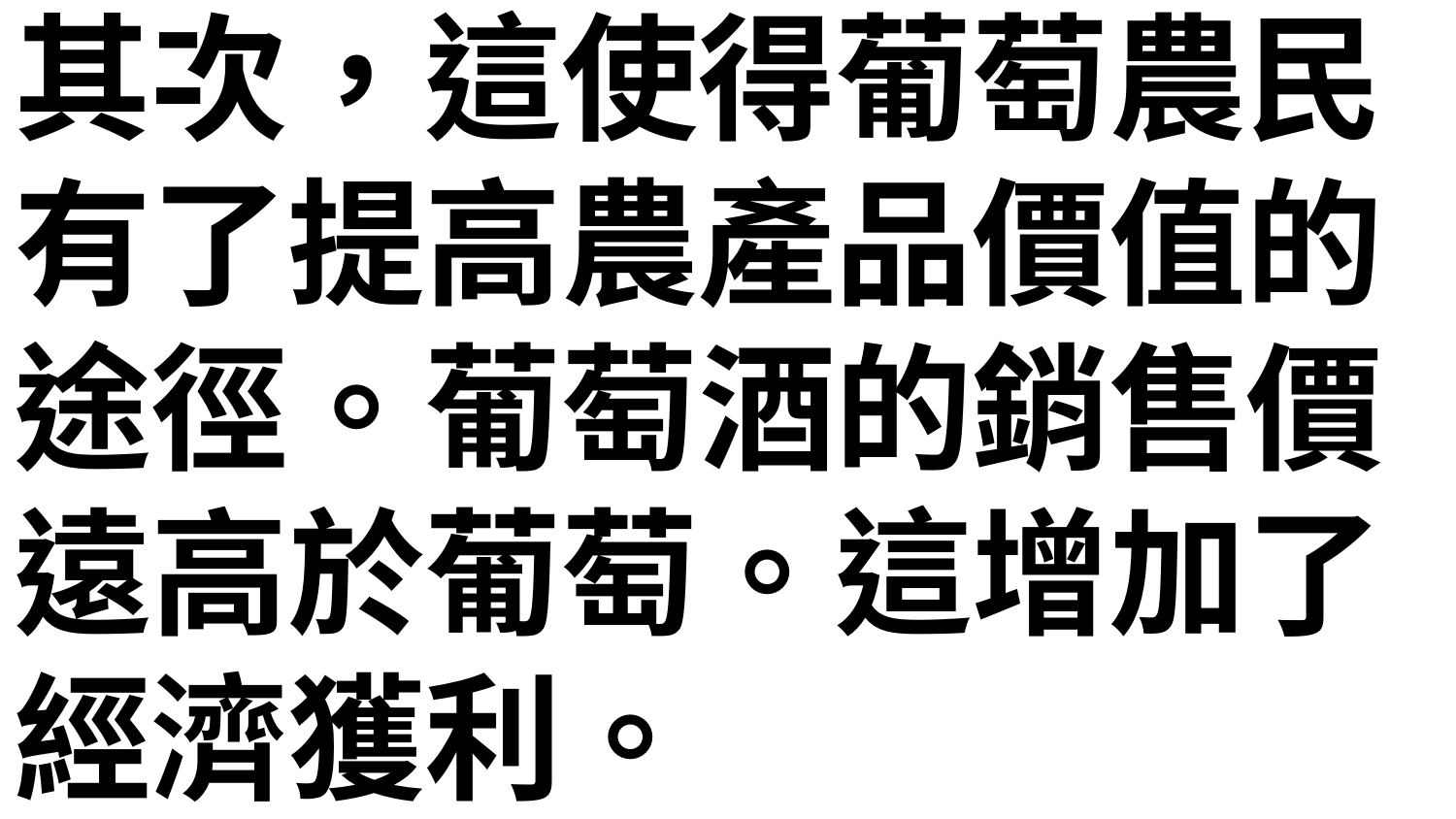

其次，這使得葡萄農民有了提高農產品價值的途徑。葡萄酒的銷售價遠高於葡萄。這增加了經濟獲利。